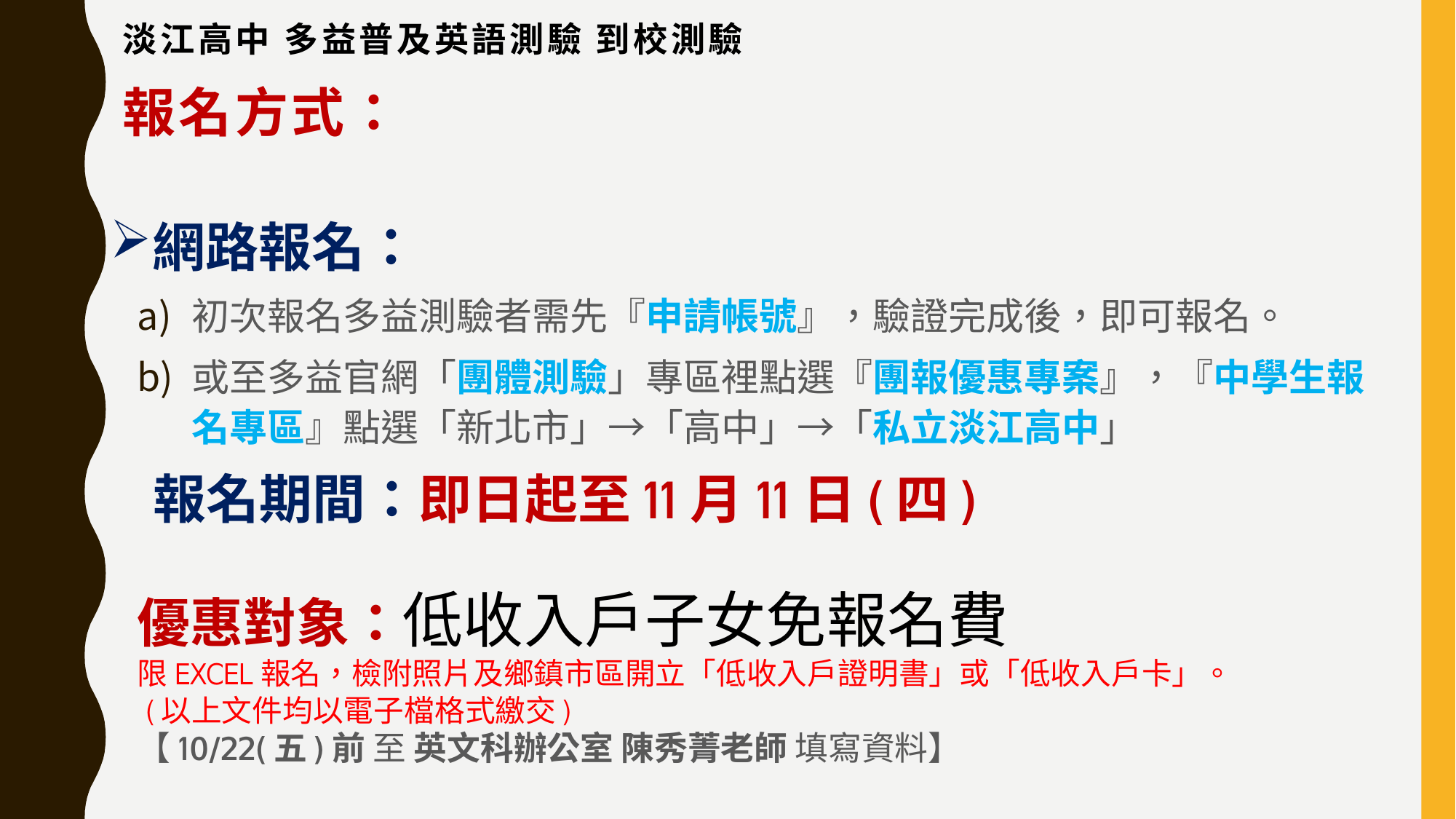

# 淡江高中 多益普及英語測驗 到校測驗
報名方式：
網路報名：
初次報名多益測驗者需先『申請帳號』，驗證完成後，即可報名。
或至多益官網「團體測驗」專區裡點選『團報優惠專案』，『中學生報名專區』點選「新北市」→「高中」→「私立淡江高中」
報名期間：即日起至11月11日(四)

優惠對象：低收入戶子女免報名費
限EXCEL報名，檢附照片及鄉鎮市區開立「低收入戶證明書」或「低收入戶卡」。
 (以上文件均以電子檔格式繳交)
【10/22(五)前 至 英文科辦公室 陳秀菁老師 填寫資料】